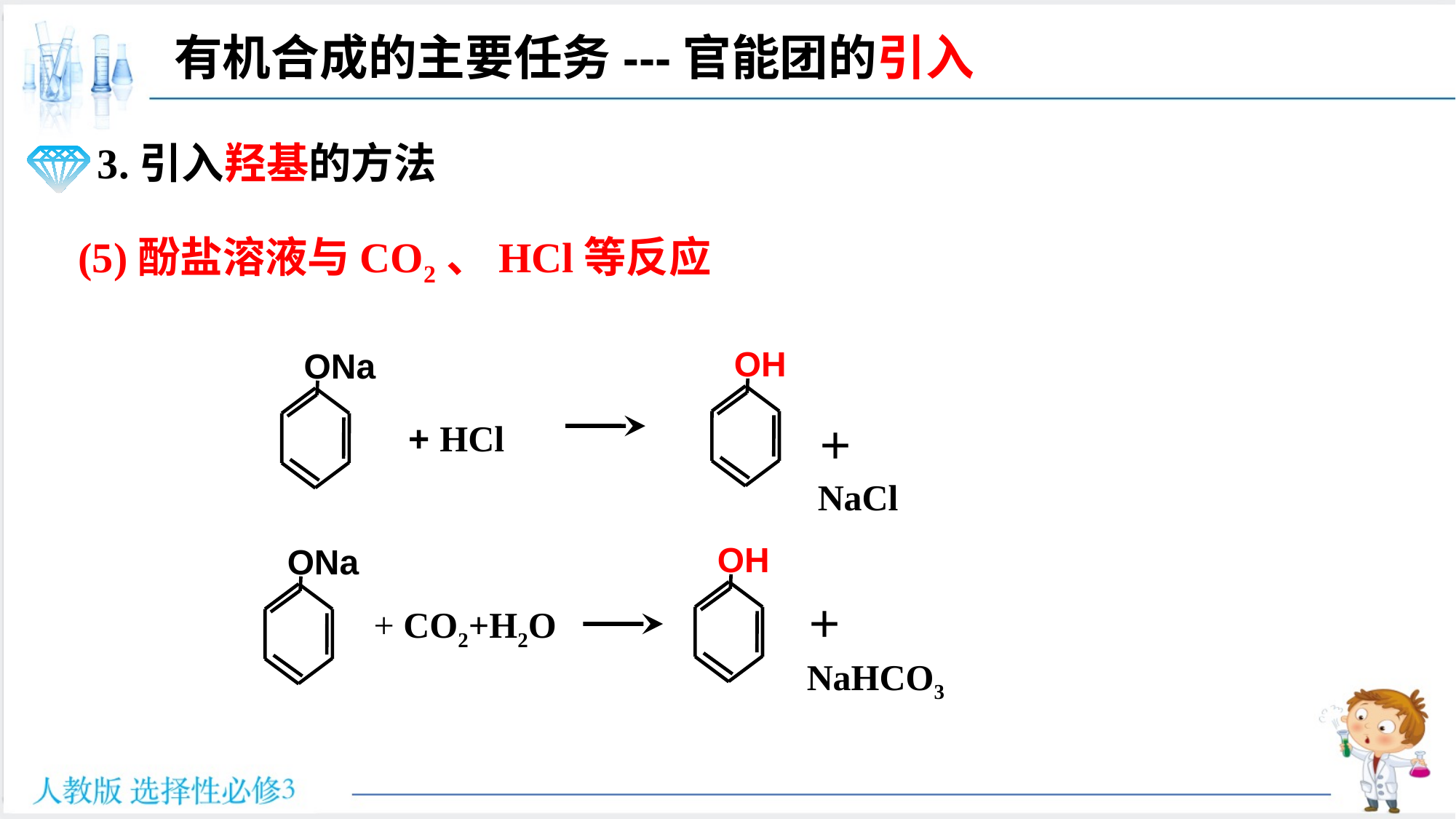

有机合成的主要任务---官能团的引入
3.引入羟基的方法

(5)酚盐溶液与CO2、HCl等反应
OH

ONa

+ HCl
＋NaCl

OH

ONa

＋NaHCO3
+ CO2+H2O